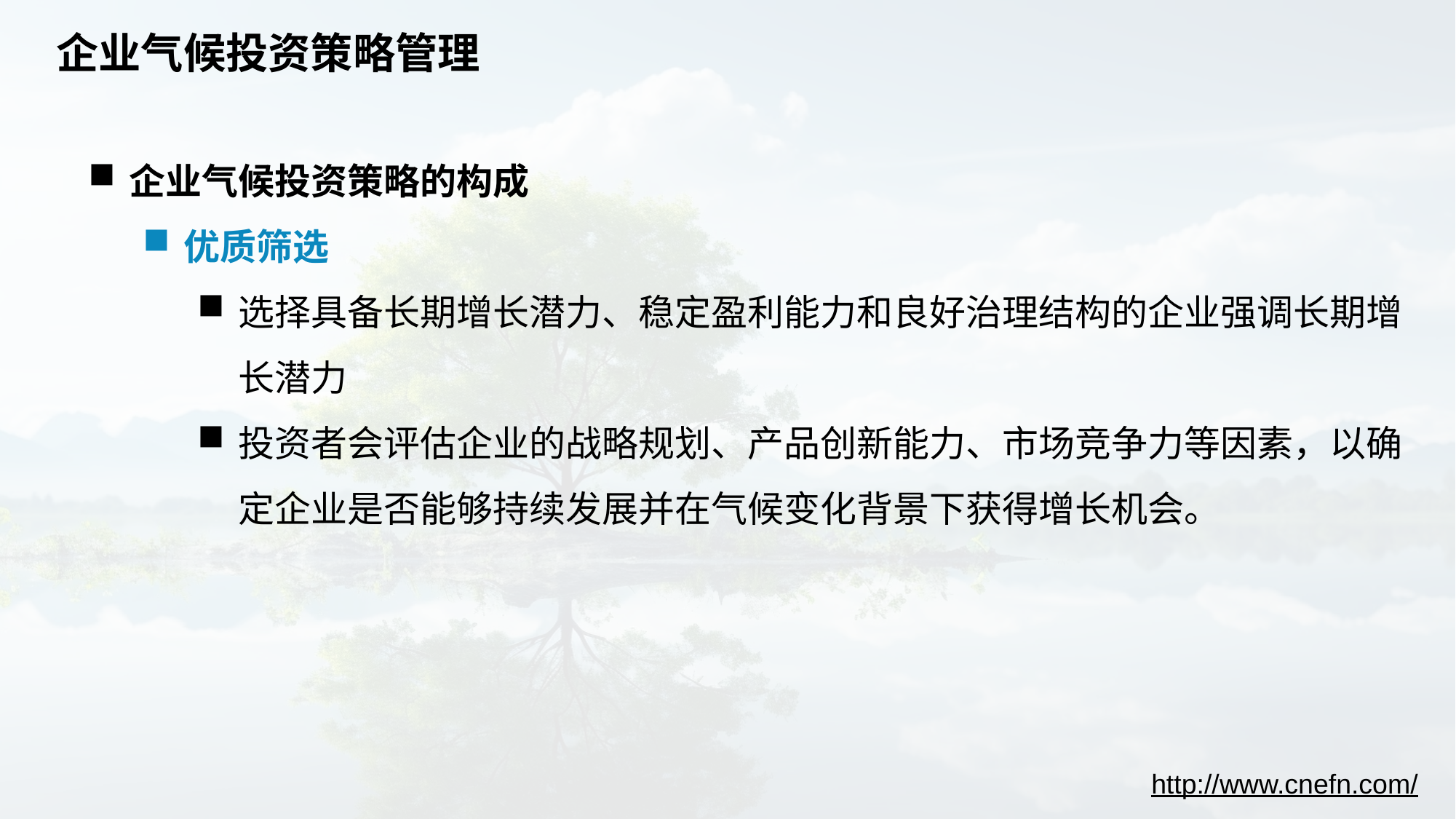

# 企业气候投资策略管理
企业气候投资策略的构成
优质筛选
选择具备长期增长潜力、稳定盈利能力和良好治理结构的企业强调长期增长潜力
投资者会评估企业的战略规划、产品创新能力、市场竞争力等因素，以确定企业是否能够持续发展并在气候变化背景下获得增长机会。